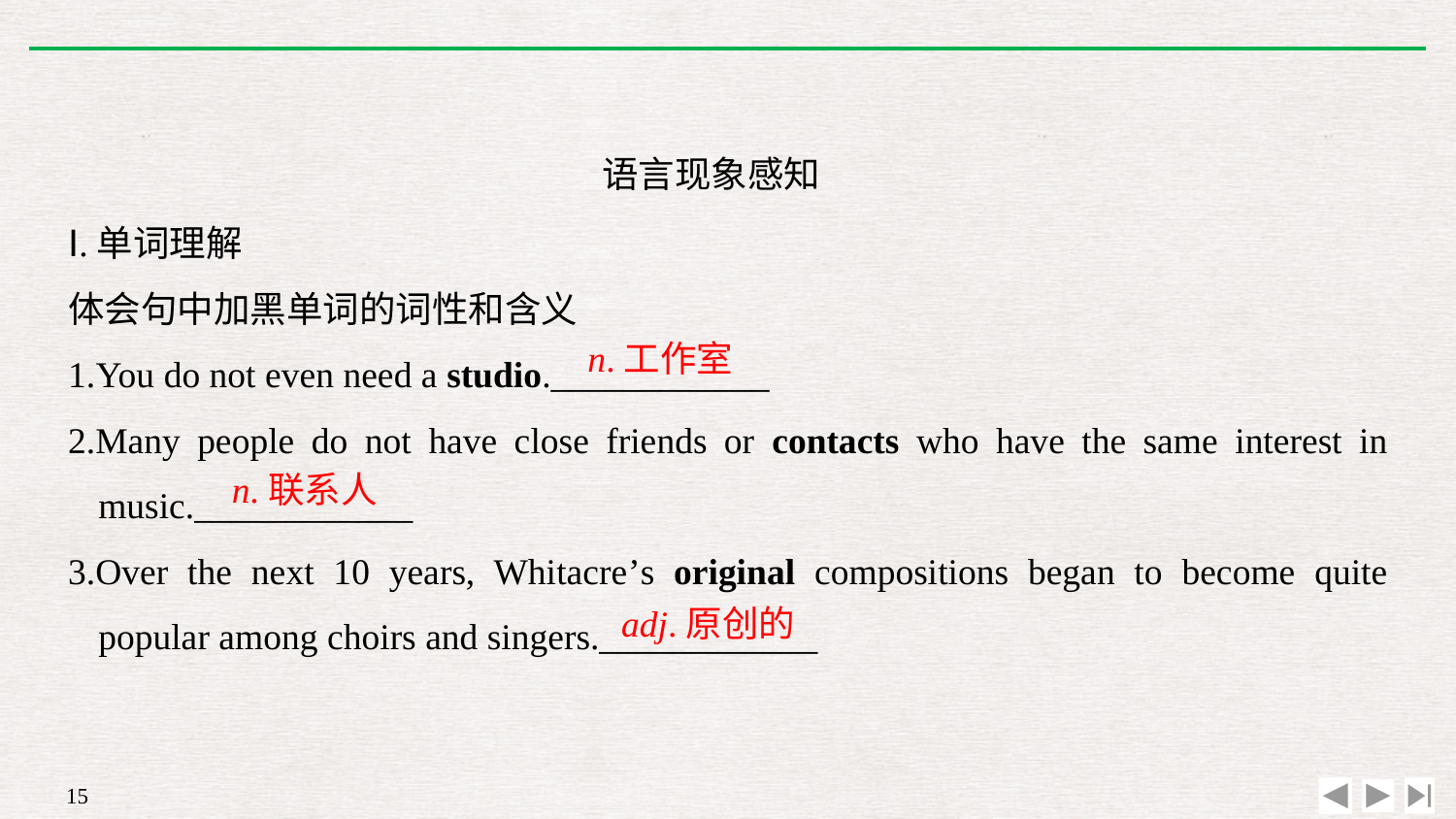

语言现象感知
Ⅰ.单词理解
体会句中加黑单词的词性和含义
1.You do not even need a studio.____________
2.Many people do not have close friends or contacts who have the same interest in music.____________
3.Over the next 10 years, Whitacre’s original compositions began to become quite popular among choirs and singers.____________
n.工作室
n.联系人
adj.原创的